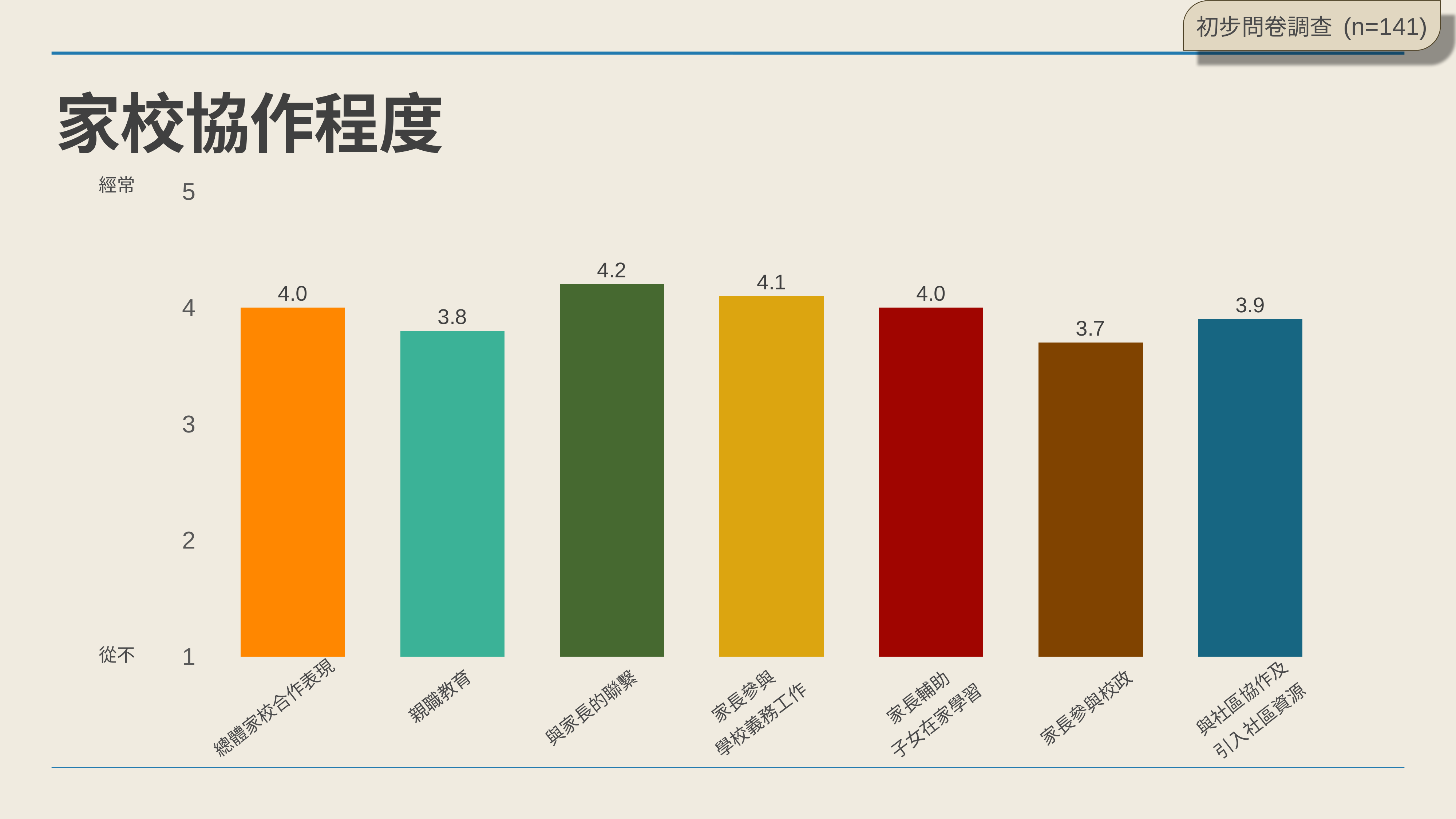

初步問卷調查 (n=141)

# 家校協作程度

### Chart

| Category | 總體家校合作表現 | 親職教育 | 與家長的聯繫 | 家長參與學校義務工作 | 家長輔助子女在家學習 | 家長參與校政 | 與社區協作及引入社區資源 |
|---|---|---|---|---|---|---|---|
| Series 1 | 4.0 | 3.8 | 4.2 | 4.1 | 4.0 | 3.7 | 3.9 |
經常
從不
家長參與
學校義務工作
家長輔助
子女在家學習
與社區協作及
引入社區資源
親職教育
總體家校合作表現
與家長的聯繫
家長參與校政